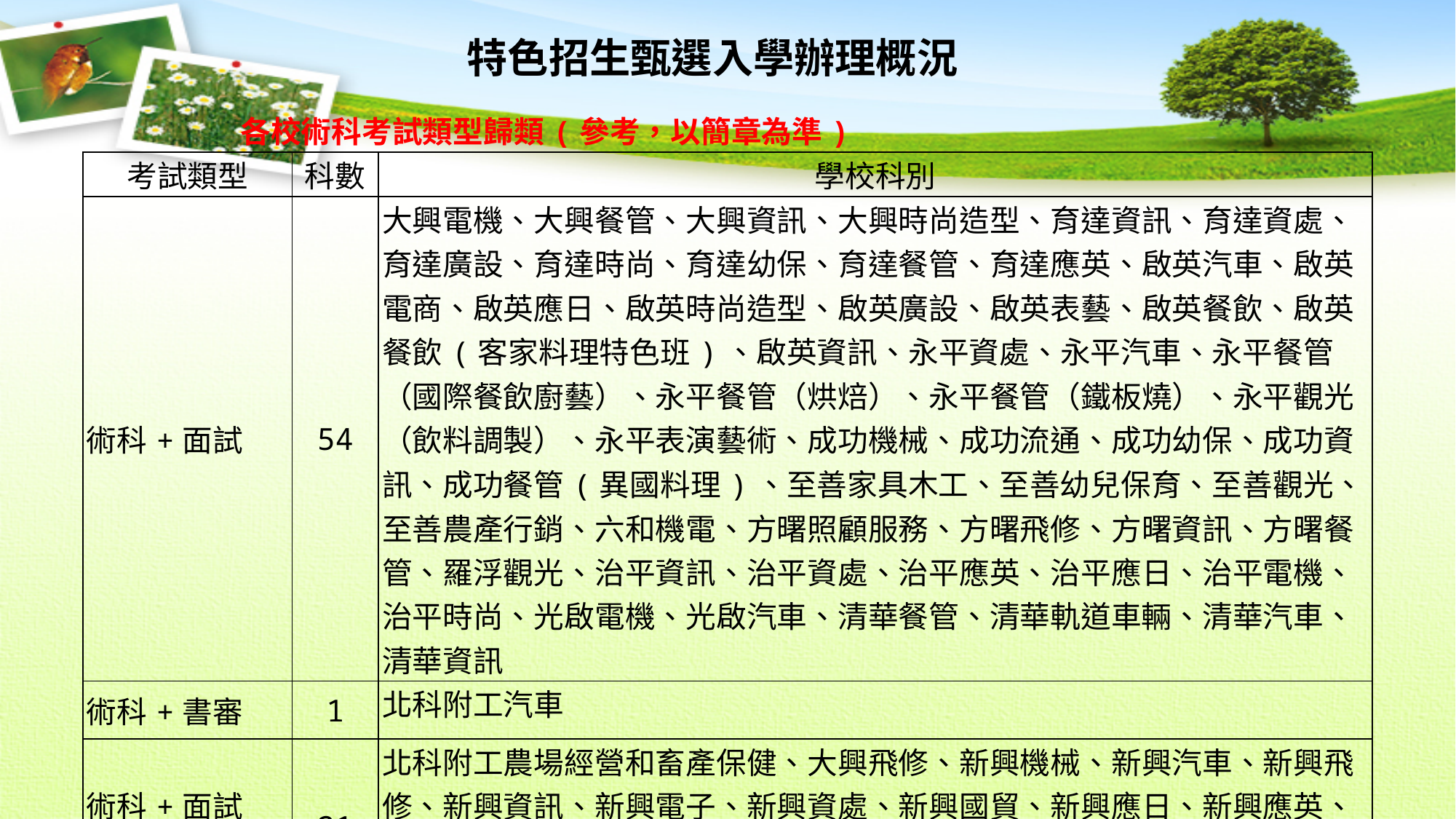

特色招生甄選入學辦理概況
| 各校術科考試類型歸類(參考，以簡章為準) |  |  |
| --- | --- | --- |
| 考試類型 | 科數 | 學校科別 |
| 術科+面試 | 54 | 大興電機、大興餐管、大興資訊、大興時尚造型、育達資訊、育達資處、育達廣設、育達時尚、育達幼保、育達餐管、育達應英、啟英汽車、啟英電商、啟英應日、啟英時尚造型、啟英廣設、啟英表藝、啟英餐飲、啟英餐飲(客家料理特色班)、啟英資訊、永平資處、永平汽車、永平餐管（國際餐飲廚藝）、永平餐管（烘焙）、永平餐管（鐵板燒）、永平觀光（飲料調製）、永平表演藝術、成功機械、成功流通、成功幼保、成功資訊、成功餐管(異國料理)、至善家具木工、至善幼兒保育、至善觀光、至善農產行銷、六和機電、方曙照顧服務、方曙飛修、方曙資訊、方曙餐管、羅浮觀光、治平資訊、治平資處、治平應英、治平應日、治平電機、治平時尚、光啟電機、光啟汽車、清華餐管、清華軌道車輛、清華汽車、清華資訊 |
| 術科+書審 | 1 | 北科附工汽車 |
| 術科+面試+書審 | 21 | 北科附工農場經營和畜產保健、大興飛修、新興機械、新興汽車、新興飛修、新興資訊、新興電子、新興資處、新興國貿、新興應日、新興應英、新興多媒體設計、新興觀光、新興電子商務、振聲多媒體設計、振聲廣設、振聲觀光、振聲資訊、振聲電子商務、振聲應英 |
| 合計 | 76 |  |